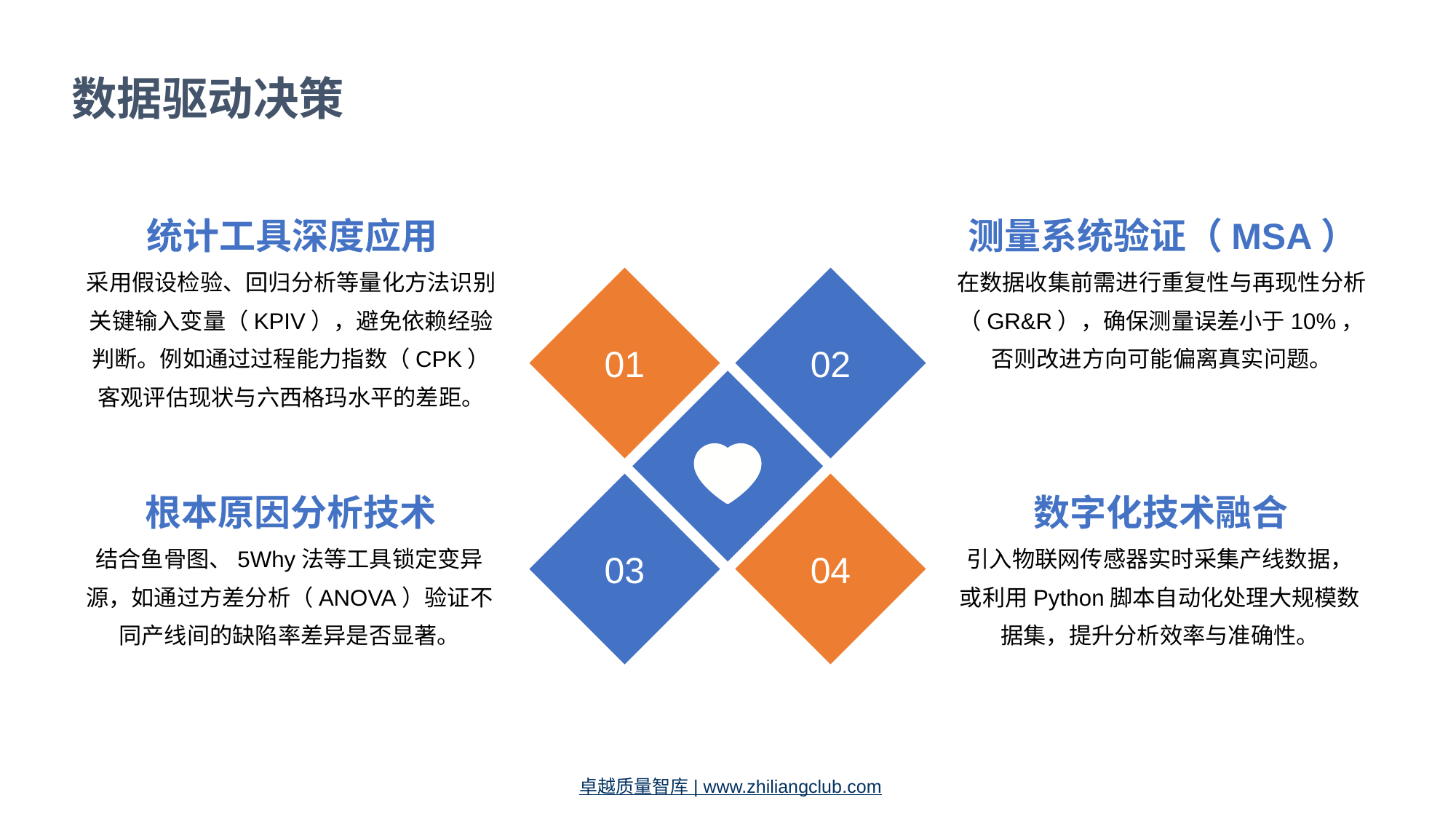

数据驱动决策
统计工具深度应用
测量系统验证（MSA）
采用假设检验、回归分析等量化方法识别关键输入变量（KPIV），避免依赖经验判断。例如通过过程能力指数（CPK）客观评估现状与六西格玛水平的差距。
在数据收集前需进行重复性与再现性分析（GR&R），确保测量误差小于10%，否则改进方向可能偏离真实问题。

01
02

根本原因分析技术

数字化技术融合
结合鱼骨图、5Why法等工具锁定变异源，如通过方差分析（ANOVA）验证不同产线间的缺陷率差异是否显著。
引入物联网传感器实时采集产线数据，或利用Python脚本自动化处理大规模数据集，提升分析效率与准确性。
03
04